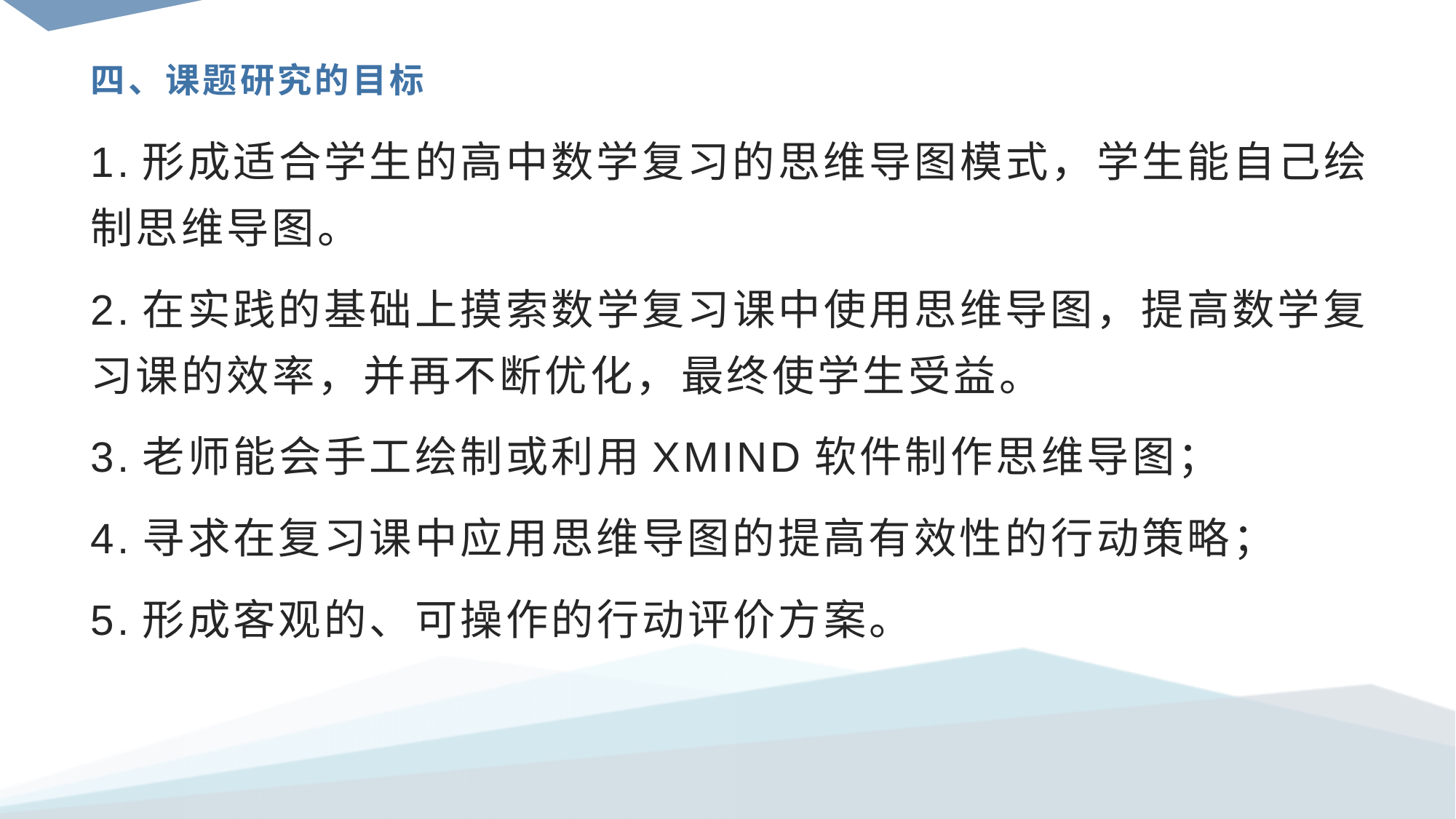

# 四、课题研究的目标
1.形成适合学生的高中数学复习的思维导图模式，学生能自己绘制思维导图。
2.在实践的基础上摸索数学复习课中使用思维导图，提高数学复习课的效率，并再不断优化，最终使学生受益。
3.老师能会手工绘制或利用XMIND软件制作思维导图；
4.寻求在复习课中应用思维导图的提高有效性的行动策略；
5.形成客观的、可操作的行动评价方案。